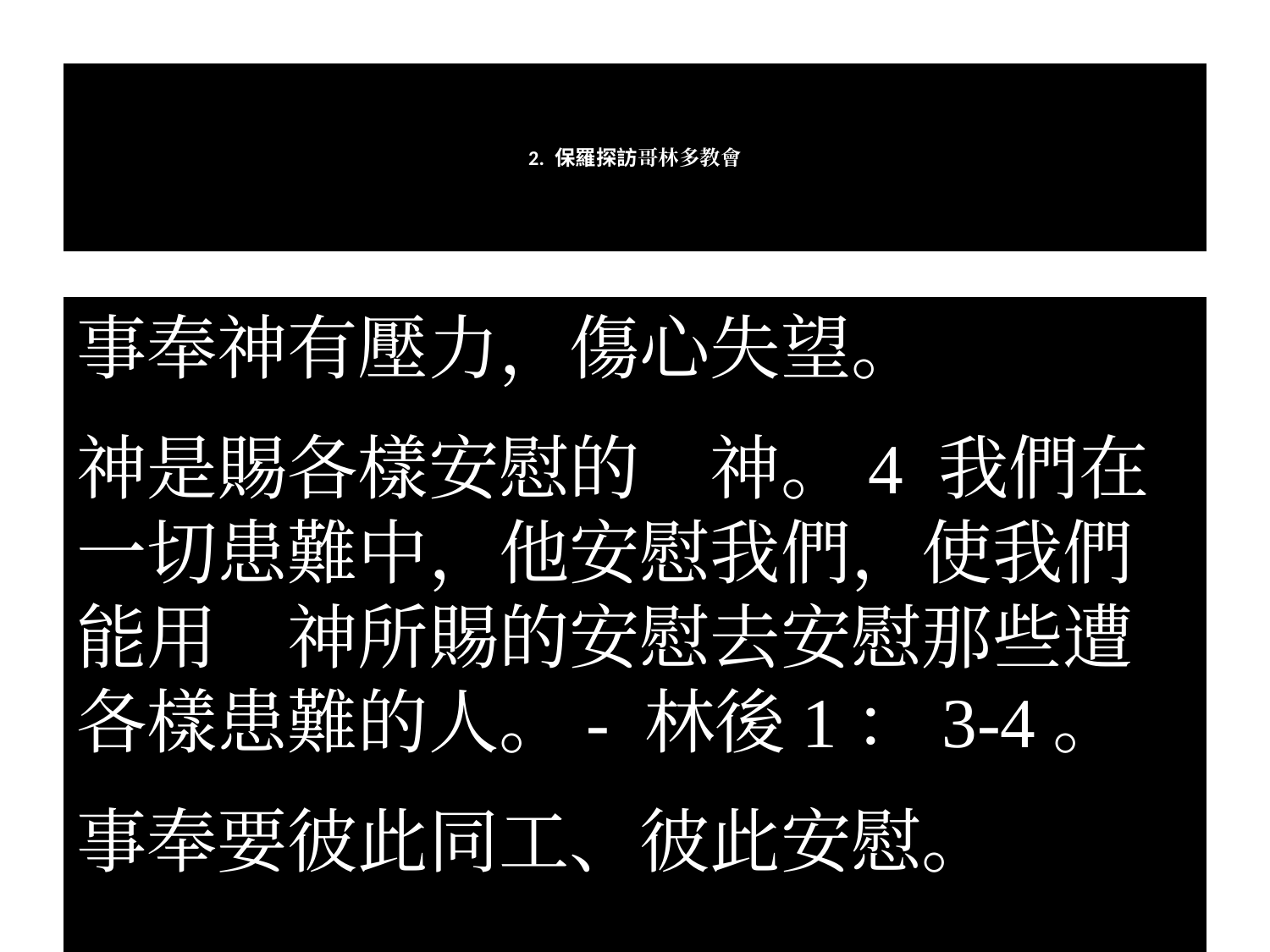

# 2.  保羅探訪哥林多教會
事奉神有壓力，傷心失望。
神是賜各樣安慰的　神。4 我們在一切患難中，他安慰我們，使我們能用　神所賜的安慰去安慰那些遭各樣患難的人。- 林後1：3-4。
事奉要彼此同工、彼此安慰。